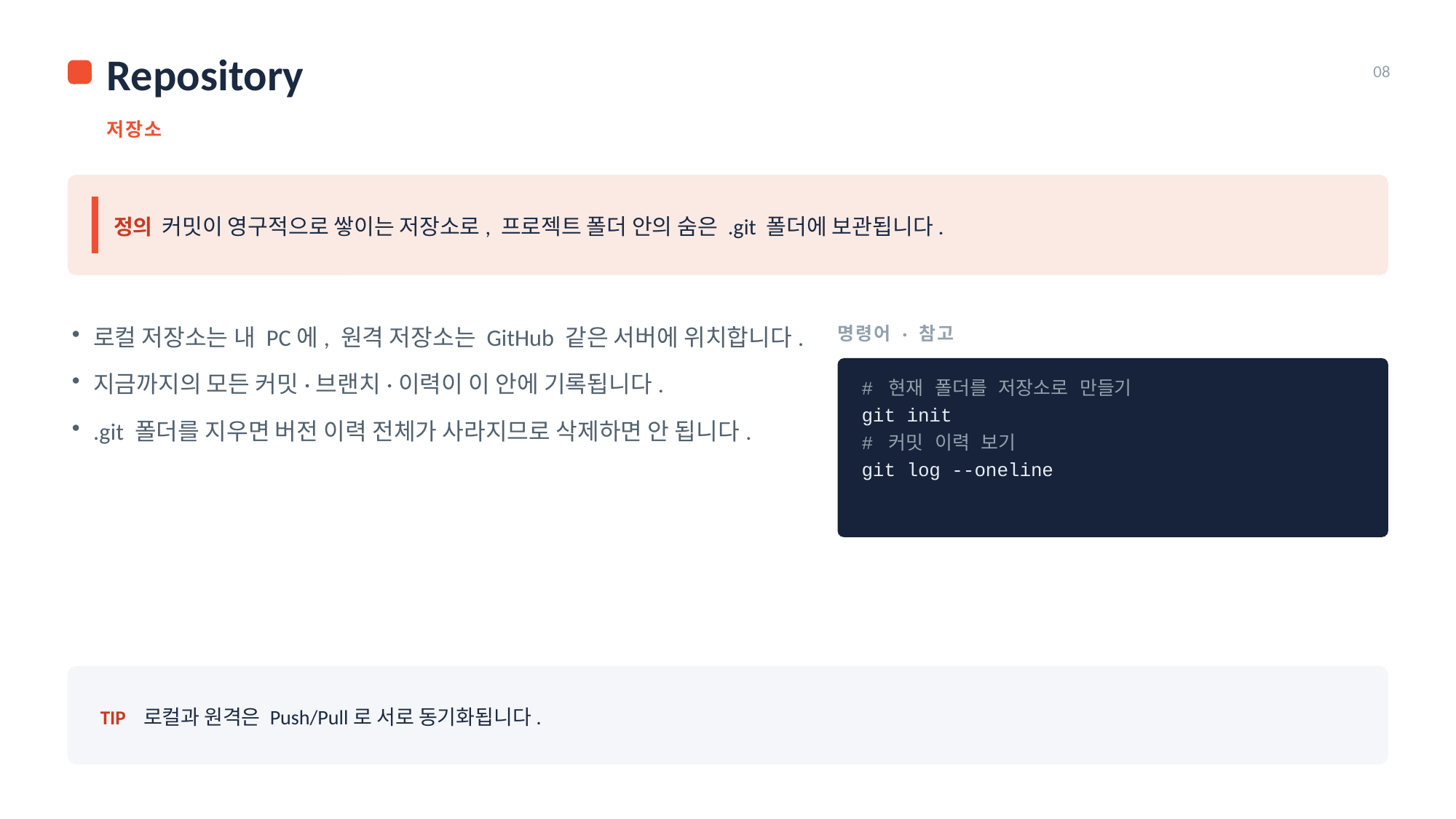

Repository
08

저장소

정의  커밋이 영구적으로 쌓이는 저장소로, 프로젝트 폴더 안의 숨은 .git 폴더에 보관됩니다.

명령어 · 참고
로컬 저장소는 내 PC에, 원격 저장소는 GitHub 같은 서버에 위치합니다.
지금까지의 모든 커밋·브랜치·이력이 이 안에 기록됩니다.
.git 폴더를 지우면 버전 이력 전체가 사라지므로 삭제하면 안 됩니다.

# 현재 폴더를 저장소로 만들기
git init
# 커밋 이력 보기
git log --oneline

TIP   로컬과 원격은 Push/Pull로 서로 동기화됩니다.